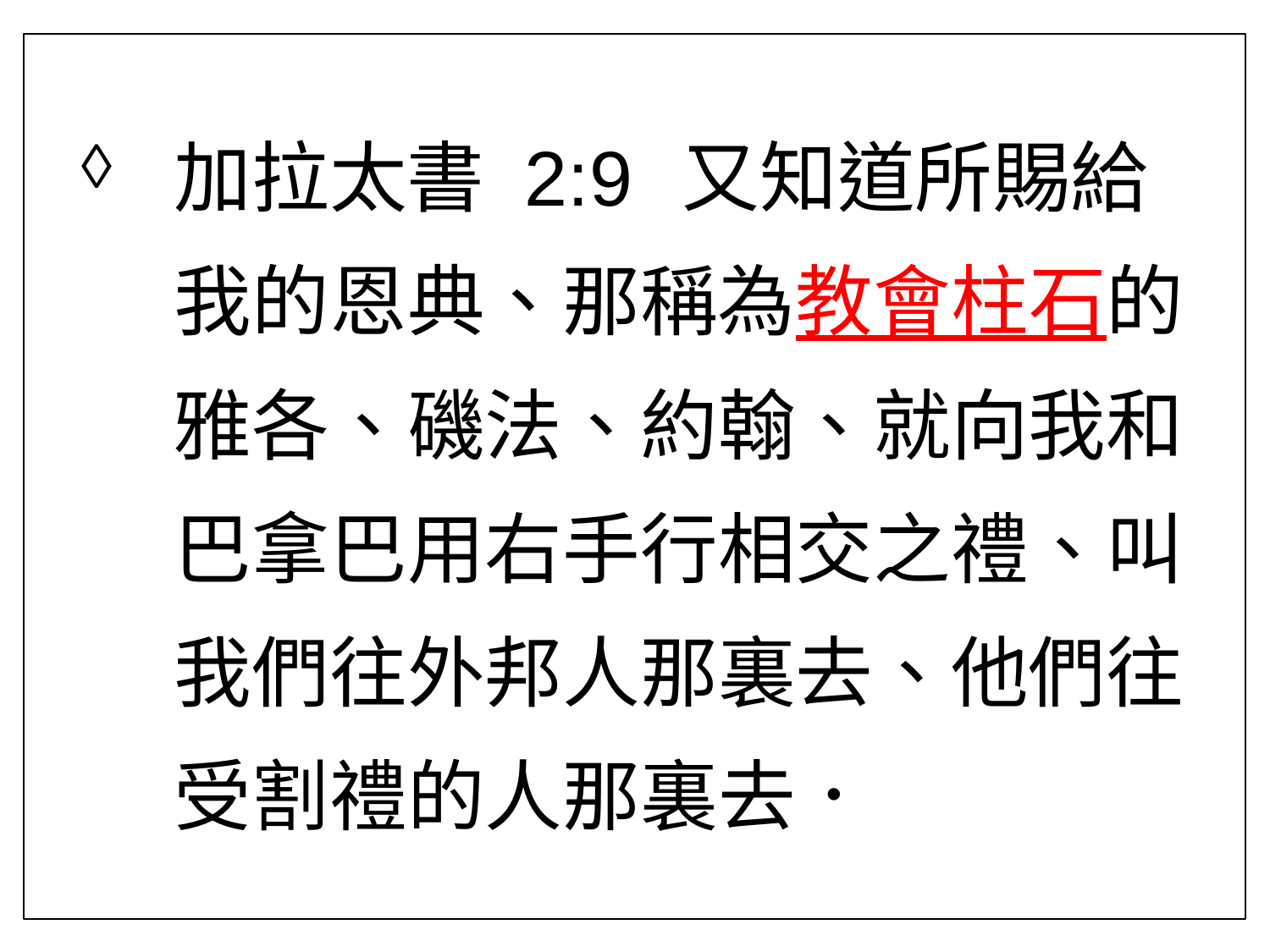

加拉太書 2:9	又知道所賜給我的恩典、那稱為教會柱石的雅各、磯法、約翰、就向我和巴拿巴用右手行相交之禮、叫我們往外邦人那裏去、他們往受割禮的人那裏去．